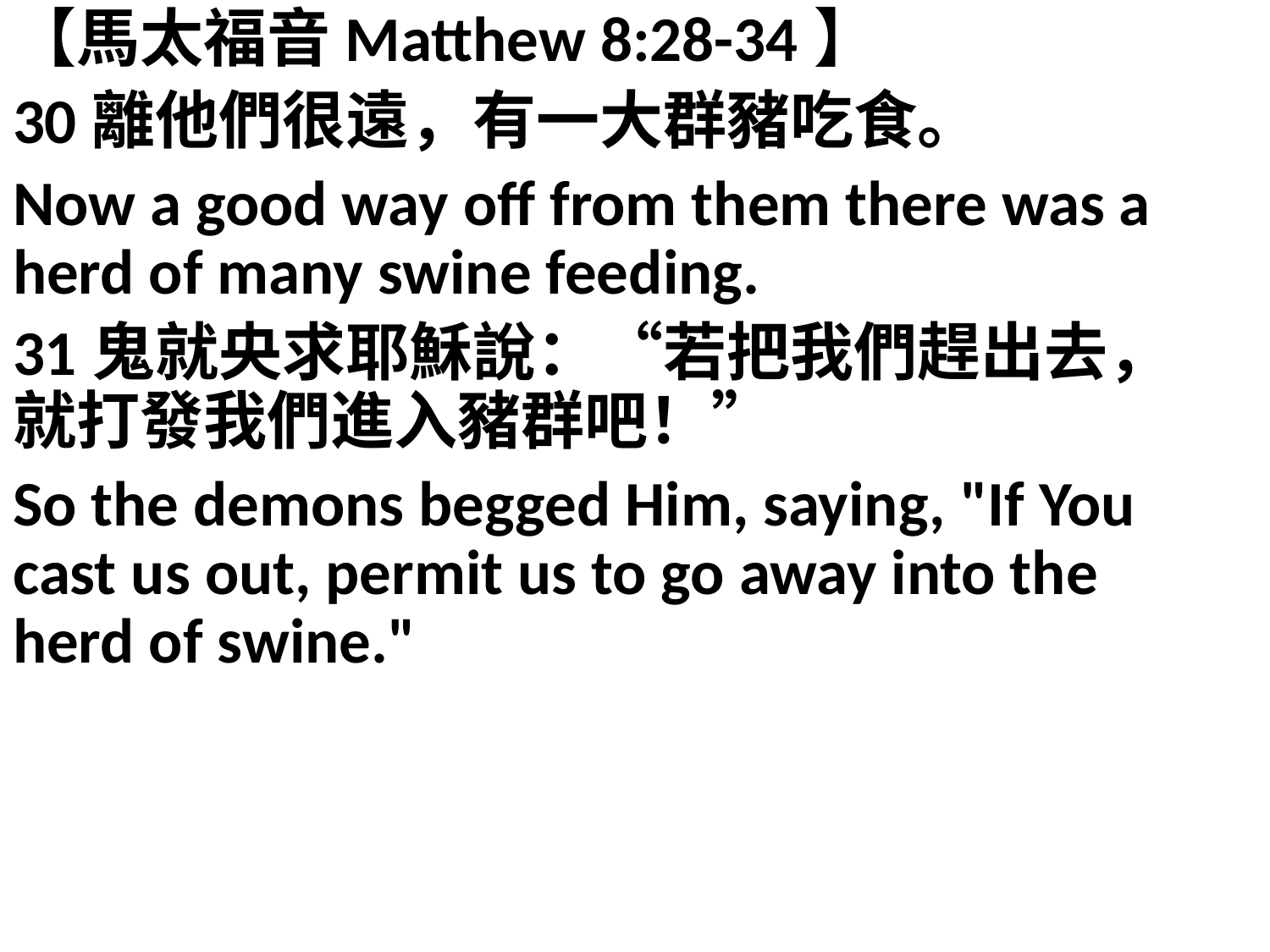

【馬太福音Matthew 8:28-34】
30離他們很遠，有一大群豬吃食。
Now a good way off from them there was a herd of many swine feeding.
31鬼就央求耶穌說：“若把我們趕出去，就打發我們進入豬群吧！”
So the demons begged Him, saying, "If You cast us out, permit us to go away into the herd of swine."